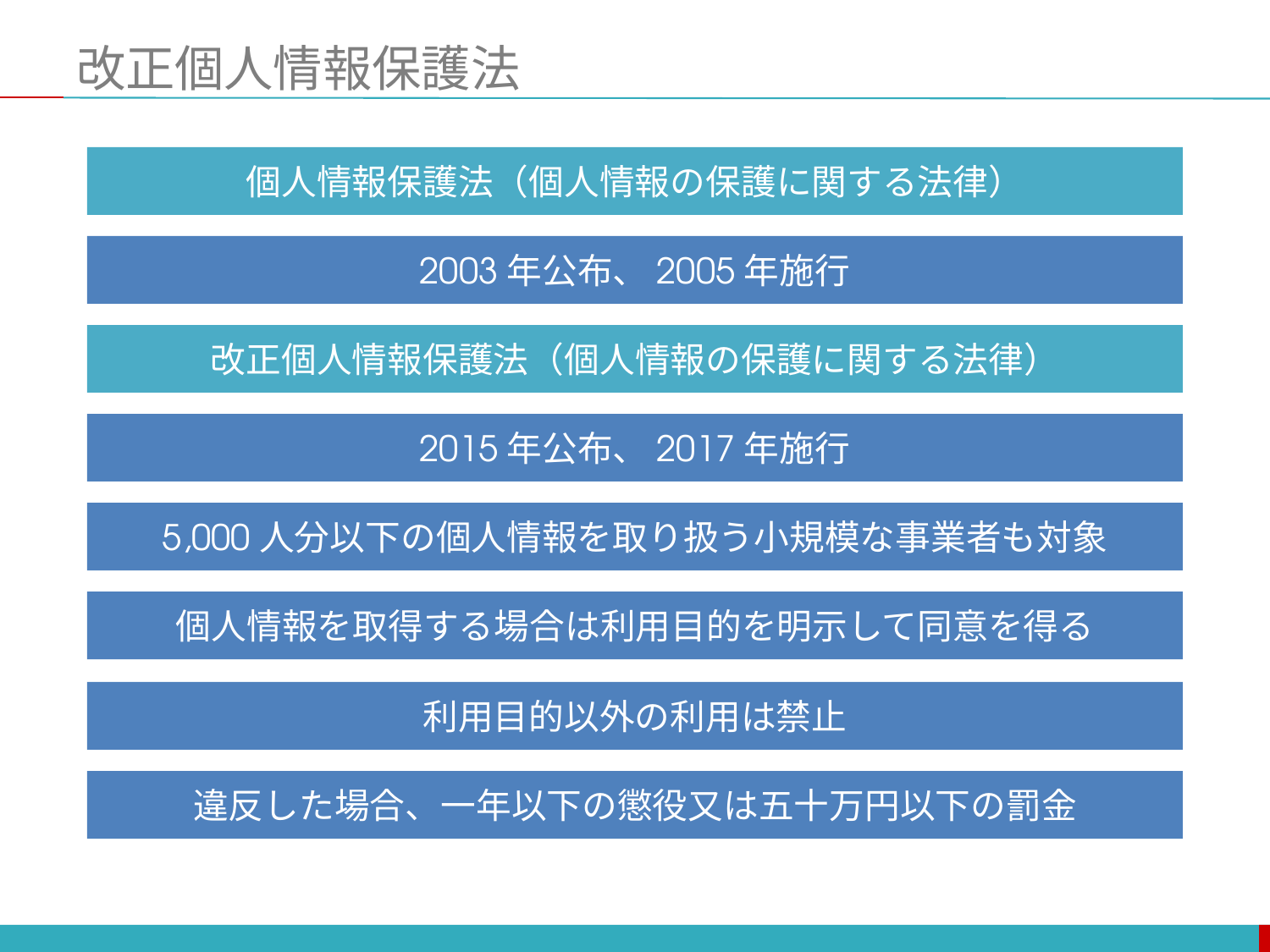

# 改正個人情報保護法
個人情報保護法（個人情報の保護に関する法律）
2003年公布、2005年施行
改正個人情報保護法（個人情報の保護に関する法律）
2015年公布、2017年施行
5,000人分以下の個人情報を取り扱う小規模な事業者も対象
個人情報を取得する場合は利用目的を明示して同意を得る
利用目的以外の利用は禁止
違反した場合、一年以下の懲役又は五十万円以下の罰金